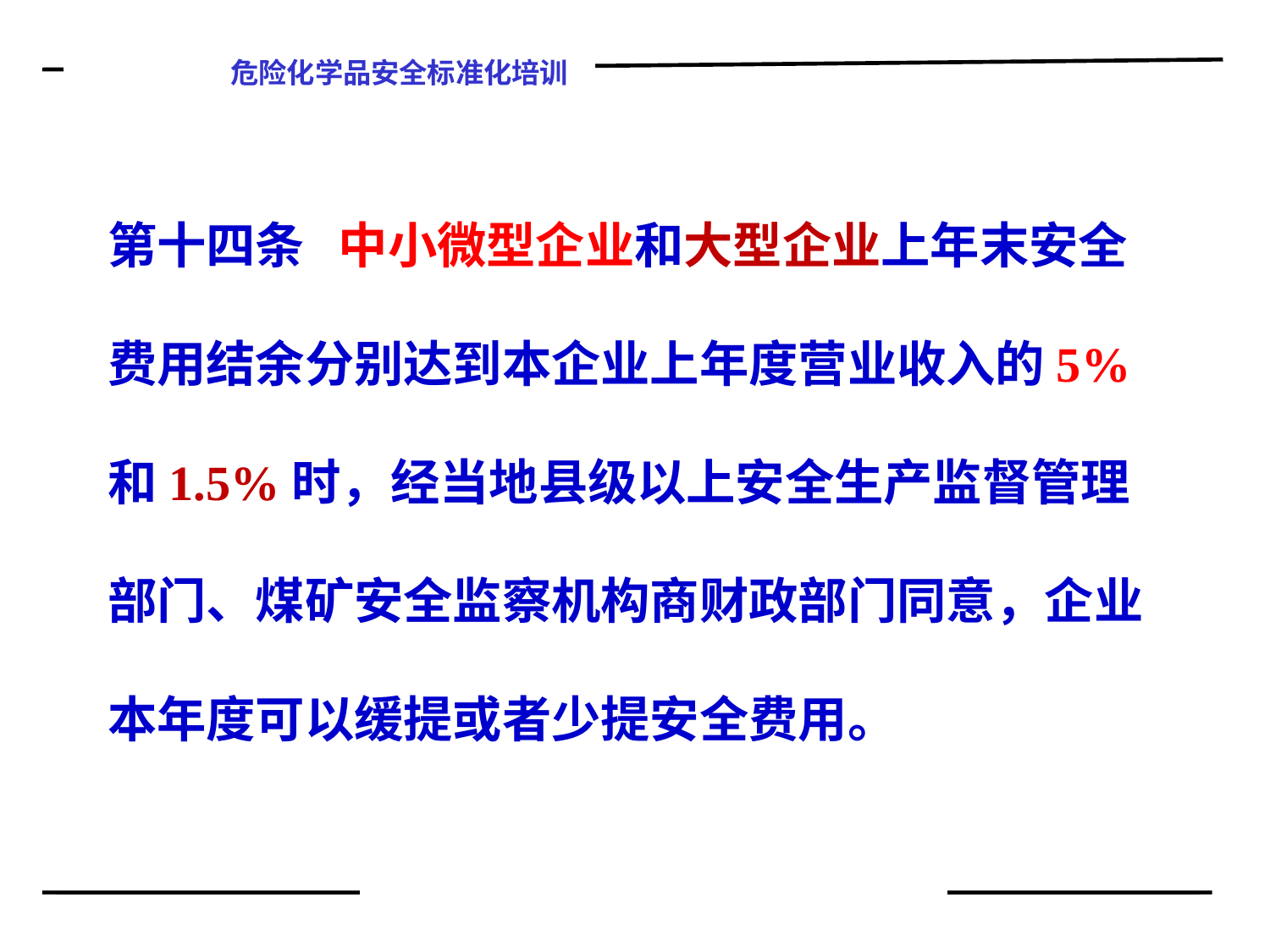

第十四条   中小微型企业和大型企业上年末安全费用结余分别达到本企业上年度营业收入的5%和1.5%时，经当地县级以上安全生产监督管理部门、煤矿安全监察机构商财政部门同意，企业本年度可以缓提或者少提安全费用。